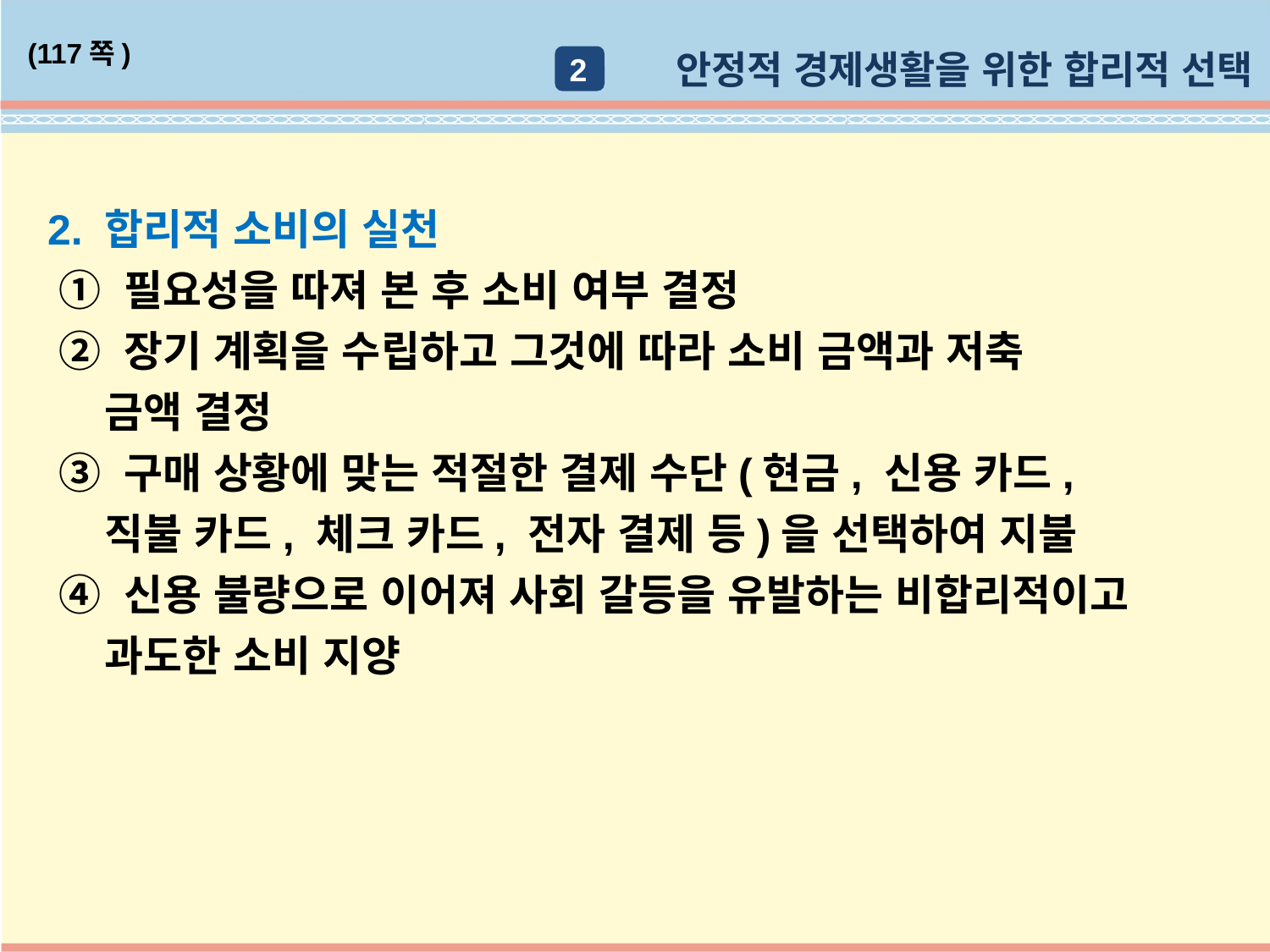

(117쪽)
안정적 경제생활을 위한 합리적 선택
2
2. 합리적 소비의 실천
 ① 필요성을 따져 본 후 소비 여부 결정
 ② 장기 계획을 수립하고 그것에 따라 소비 금액과 저축
    금액 결정
 ③ 구매 상황에 맞는 적절한 결제 수단(현금, 신용 카드,
    직불 카드, 체크 카드, 전자 결제 등)을 선택하여 지불
 ④ 신용 불량으로 이어져 사회 갈등을 유발하는 비합리적이고
    과도한 소비 지양